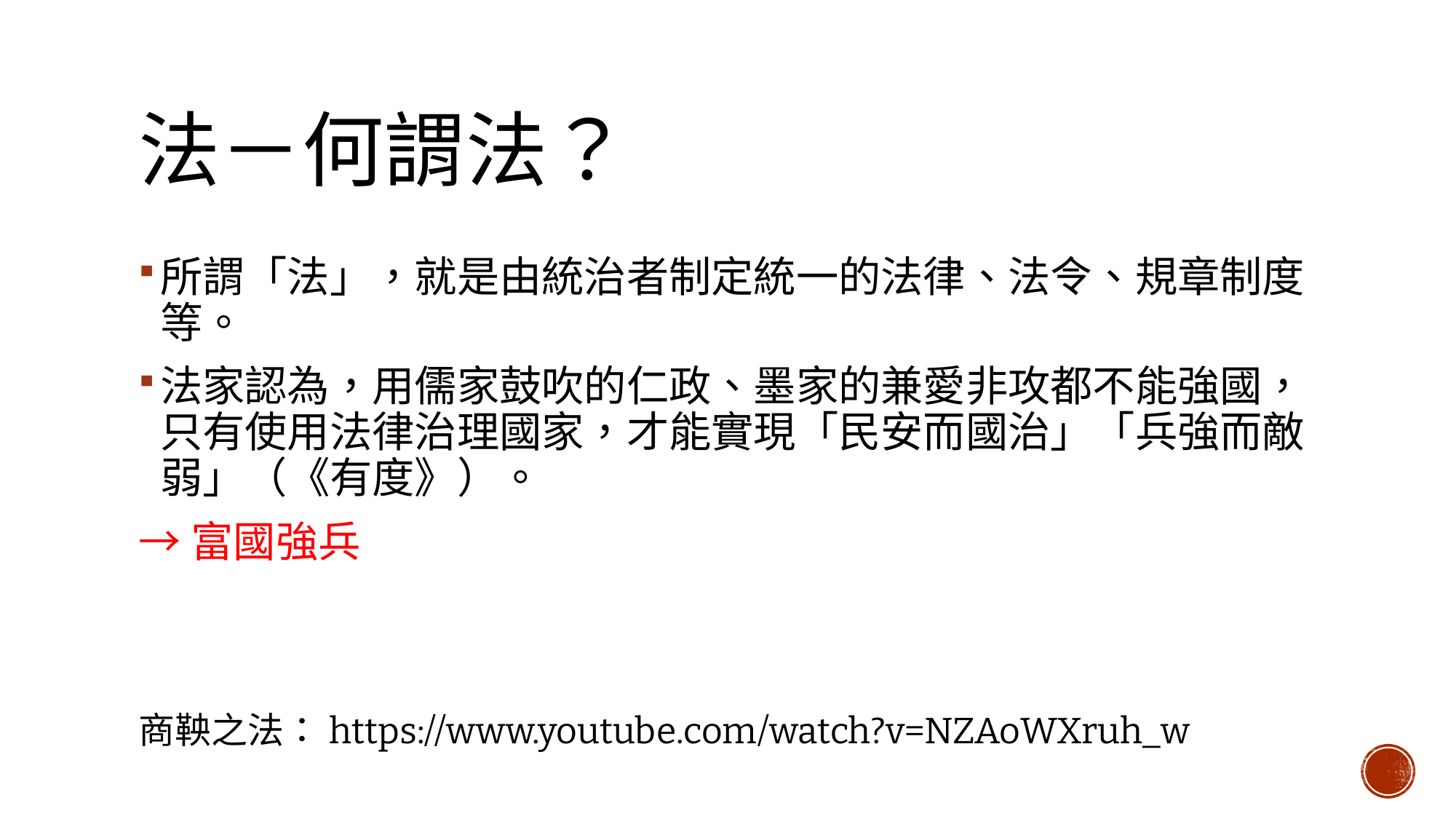

# 法－何謂法？
所謂「法」，就是由統治者制定統一的法律、法令、規章制度等。
法家認為，用儒家鼓吹的仁政、墨家的兼愛非攻都不能強國，只有使用法律治理國家，才能實現「民安而國治」「兵強而敵弱」（《有度》）。
→富國強兵

商鞅之法：https://www.youtube.com/watch?v=NZAoWXruh_w